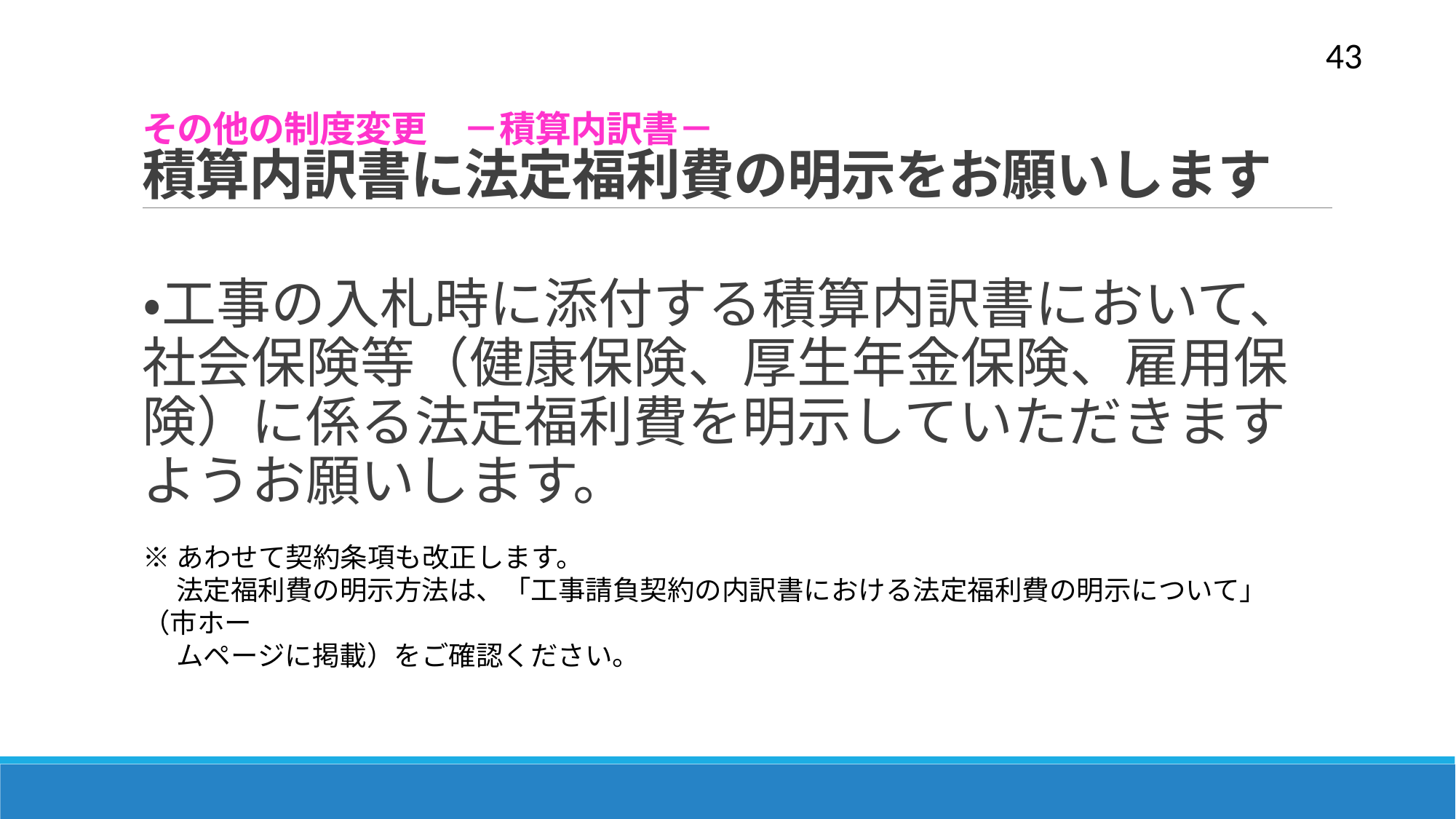

43
# その他の制度変更　－積算内訳書－ 積算内訳書に法定福利費の明示をお願いします
・工事の入札時に添付する積算内訳書において、社会保険等（健康保険、厚生年金保険、雇用保険）に係る法定福利費を明示していただきますようお願いします。
※あわせて契約条項も改正します。
　 法定福利費の明示方法は、「工事請負契約の内訳書における法定福利費の明示について」（市ホー
　 ムページに掲載）をご確認ください。